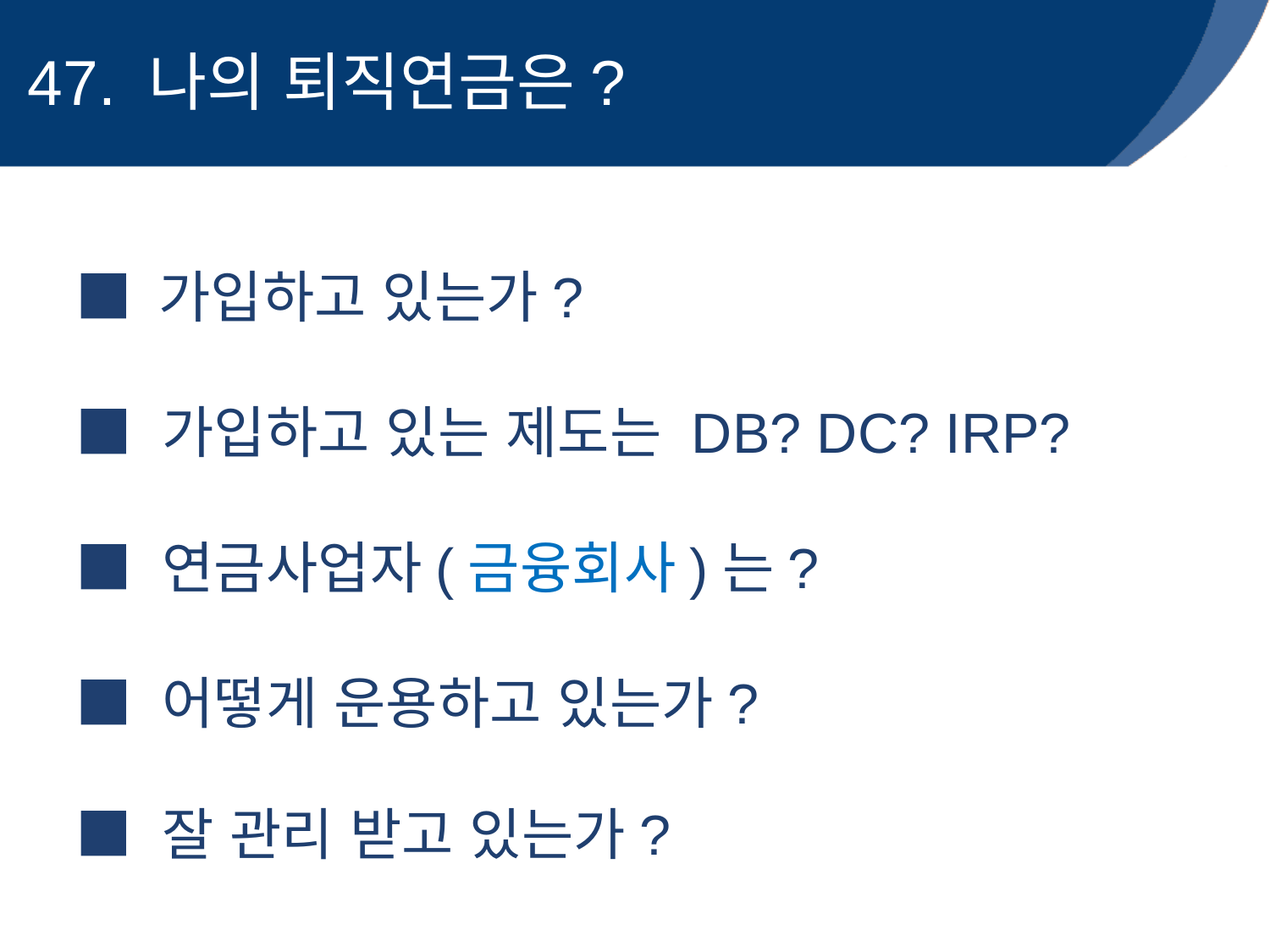

# 47. 나의 퇴직연금은?
■ 가입하고 있는가?
■ 가입하고 있는 제도는 DB? DC? IRP?
■ 연금사업자(금융회사)는?
■ 어떻게 운용하고 있는가?

■ 잘 관리 받고 있는가?